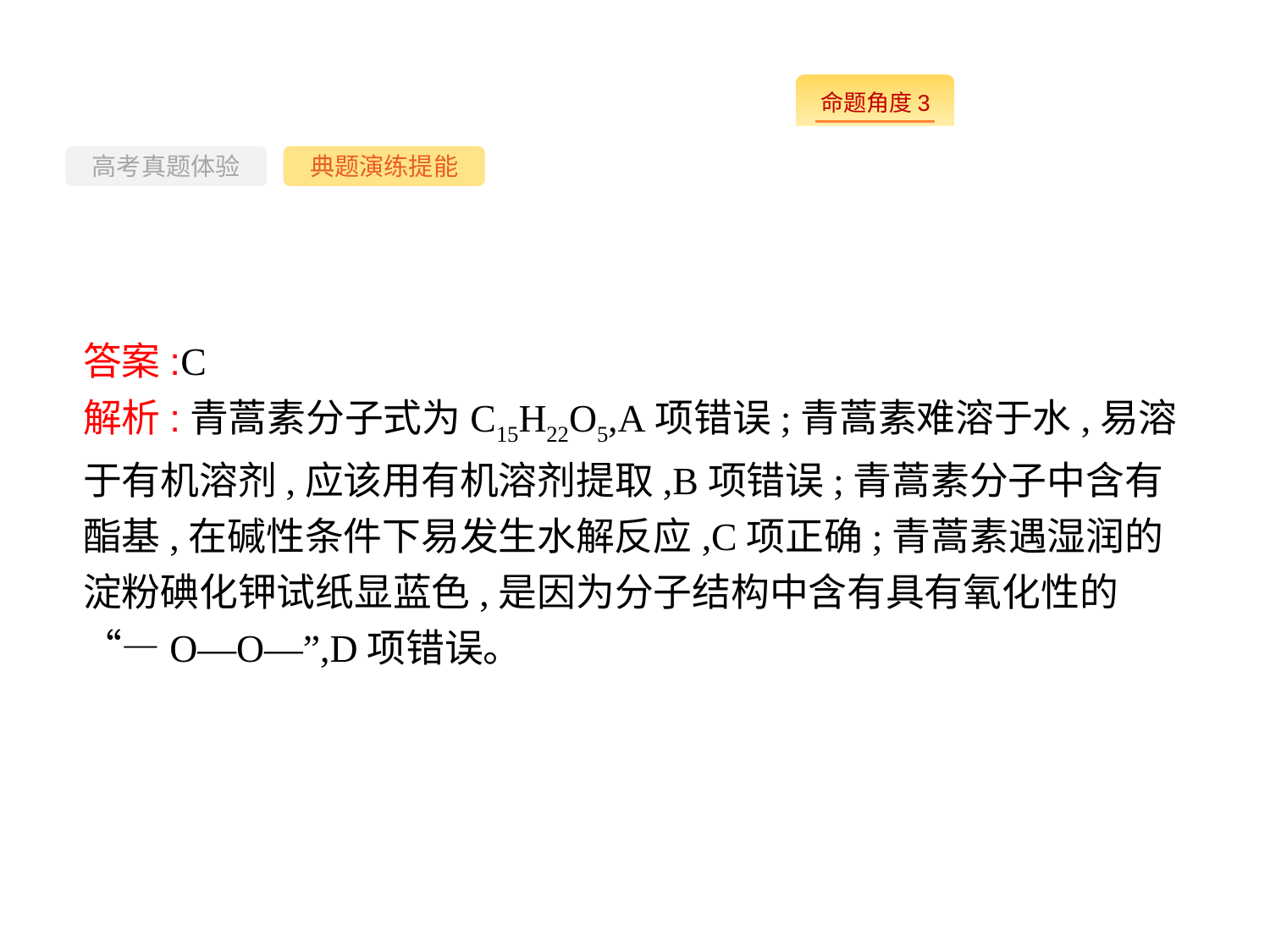

-62-
高考真题体验
典题演练提能
答案:C
解析:青蒿素分子式为C15H22O5,A项错误;青蒿素难溶于水,易溶于有机溶剂,应该用有机溶剂提取,B项错误;青蒿素分子中含有酯基,在碱性条件下易发生水解反应,C项正确;青蒿素遇湿润的淀粉碘化钾试纸显蓝色,是因为分子结构中含有具有氧化性的“—O—O—”,D项错误。